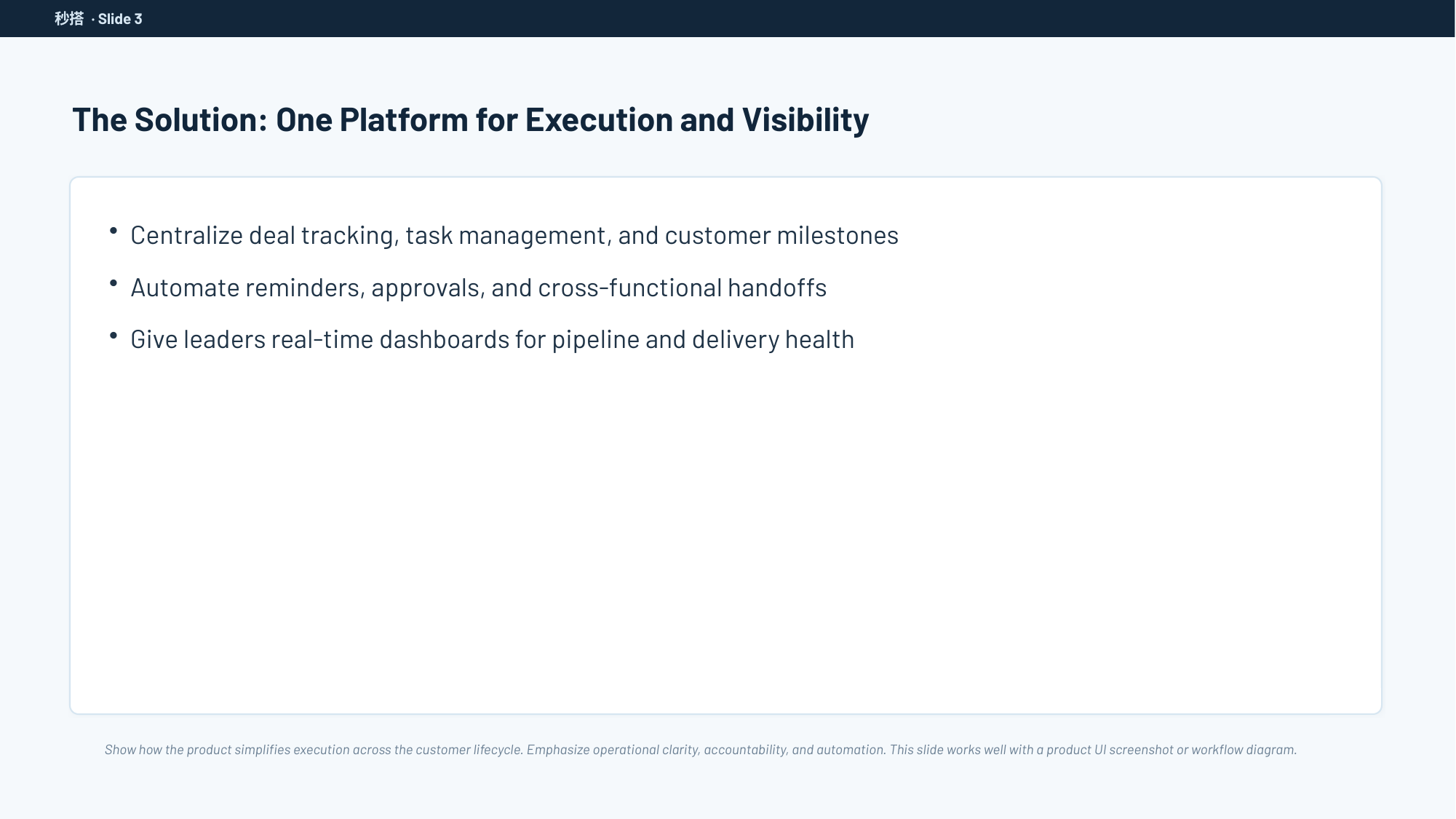

秒搭 · Slide 3
The Solution: One Platform for Execution and Visibility

Centralize deal tracking, task management, and customer milestones
Automate reminders, approvals, and cross-functional handoffs
Give leaders real-time dashboards for pipeline and delivery health
Show how the product simplifies execution across the customer lifecycle. Emphasize operational clarity, accountability, and automation. This slide works well with a product UI screenshot or workflow diagram.